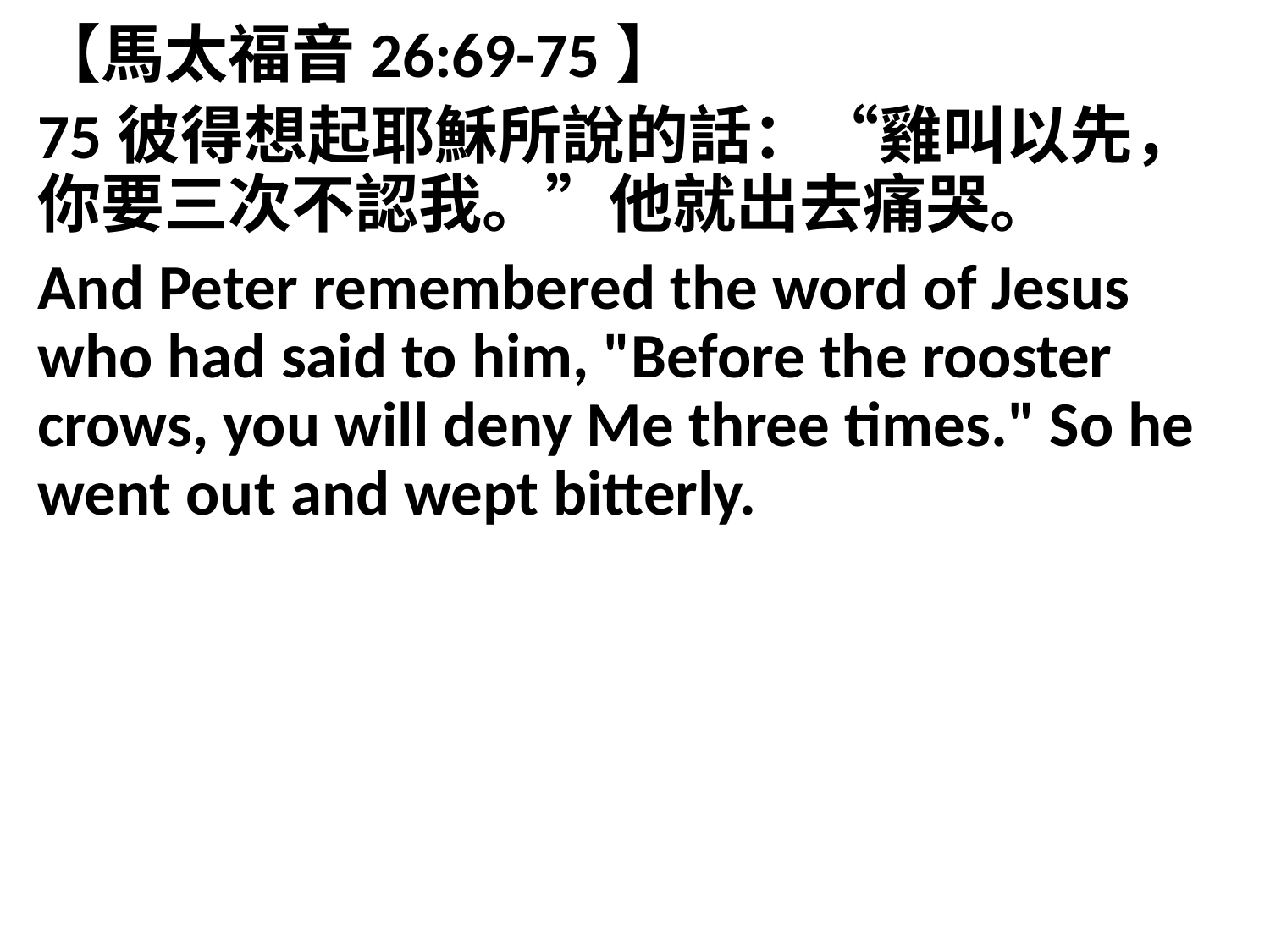

【馬太福音26:69-75】
75彼得想起耶穌所說的話：“雞叫以先，你要三次不認我。”他就出去痛哭。
And Peter remembered the word of Jesus who had said to him, "Before the rooster crows, you will deny Me three times." So he went out and wept bitterly.